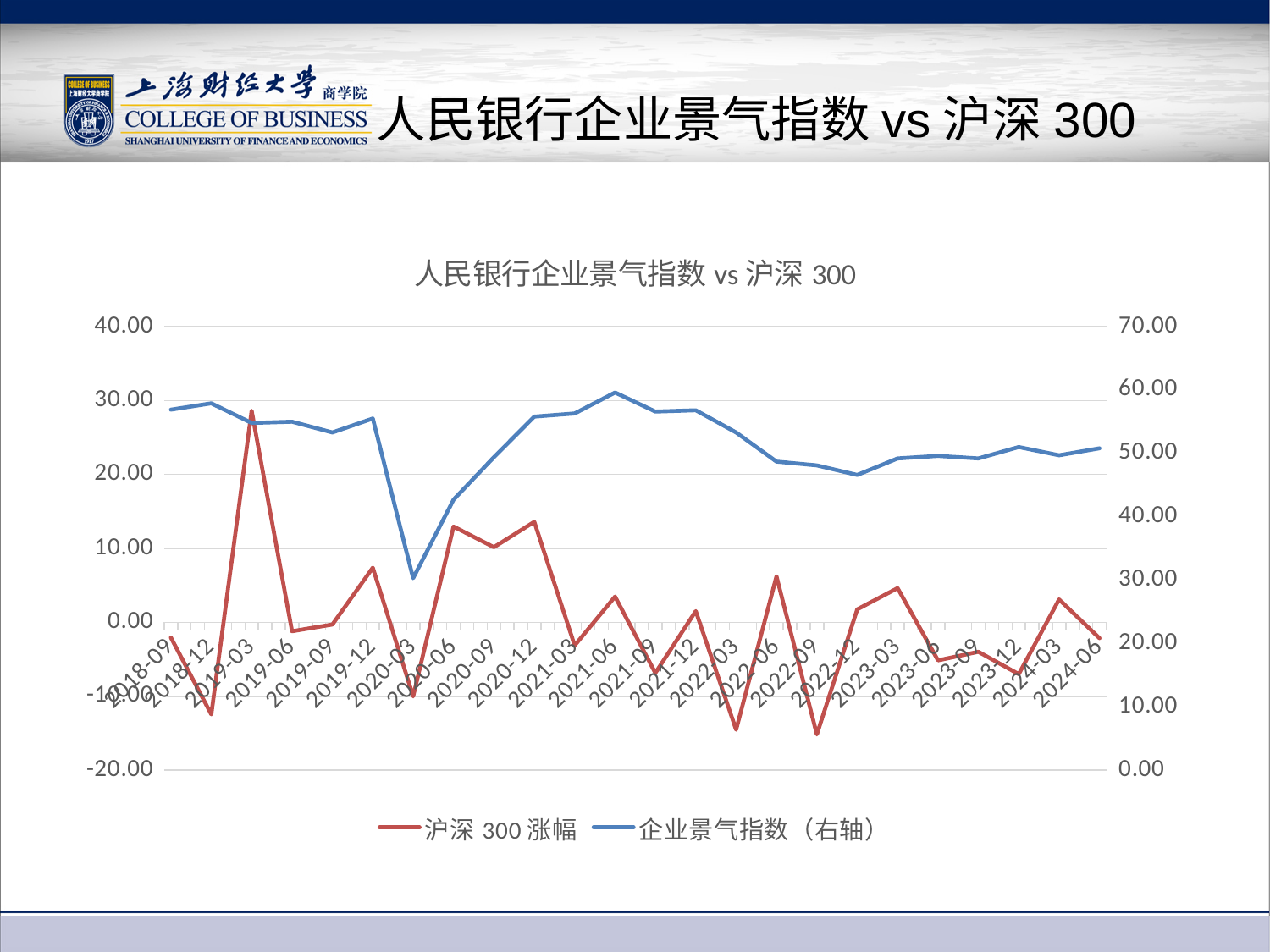

# 人民银行企业景气指数vs沪深300

### Chart: 人民银行企业景气指数vs沪深300

| Category | 沪深300涨幅 | 企业景气指数（右轴） |
|---|---|---|
| 43373 | -2.054113312092376 | 56.9 |
| 43465 | -12.452111741871564 | 57.9 |
| 43555 | 28.6212801100731 | 54.8 |
| 43646 | -1.2073806925897879 | 55.0 |
| 43738 | -0.2890824109542556 | 53.3 |
| 43830 | 7.394201463761618 | 55.5 |
| 43921 | -10.01876662010508 | 30.3 |
| 44012 | 12.962248929785947 | 42.7 |
| 44104 | 10.168955123215895 | 49.4 |
| 44196 | 13.600162166098917 | 55.8 |
| 44286 | -3.1264398430445706 | 56.3 |
| 44377 | 3.479947460964894 | 59.6 |
| 44469 | -6.846393433742193 | 56.6 |
| 44561 | 1.5204455975163178 | 56.8 |
| 44651 | -14.528790769717748 | 53.3 |
| 44742 | 6.2145170952623285 | 48.7 |
| 44834 | -15.164411644226139 | 48.1 |
| 44926 | 1.7542841567392387 | 46.6 |
| 45016 | 4.6309105990344435 | 49.2 |
| 45107 | -5.146332355589733 | 49.6 |
| 45199 | -3.980125605225582 | 49.2 |
| 45291 | -7.003824240201395 | 51.0 |
| 45382 | 3.1002912497789747 | 49.7 |
| 45473 | -2.1435374285618702 | 50.8 |